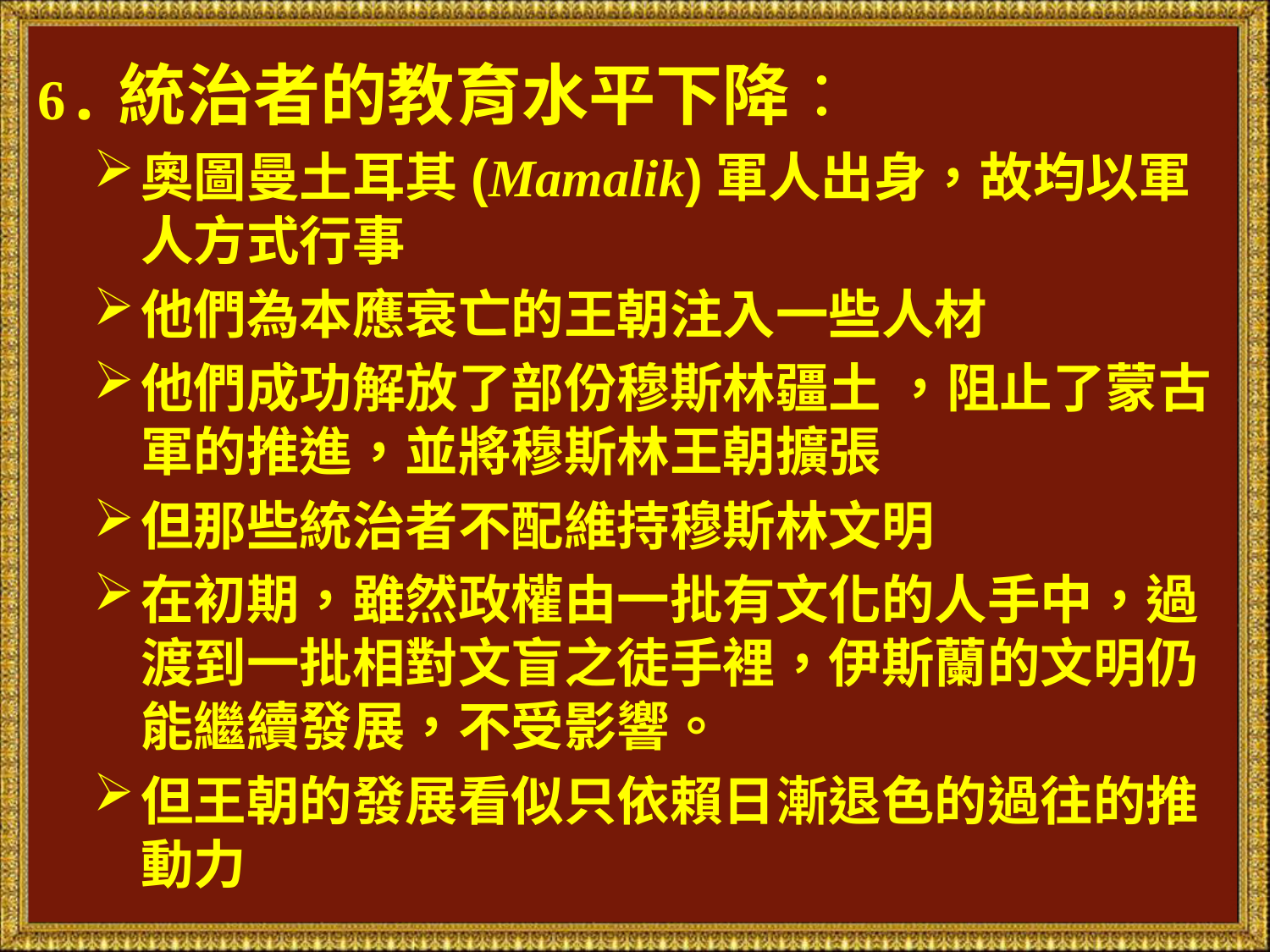

6.統治者的教育水平下降：
奧圖曼土耳其(Mamalik)軍人出身，故均以軍人方式行事
他們為本應衰亡的王朝注入一些人材
他們成功解放了部份穆斯林疆土 ，阻止了蒙古軍的推進，並將穆斯林王朝擴張
但那些統治者不配維持穆斯林文明
在初期，雖然政權由一批有文化的人手中，過渡到一批相對文盲之徒手裡，伊斯蘭的文明仍能繼續發展，不受影響。
但王朝的發展看似只依賴日漸退色的過往的推動力